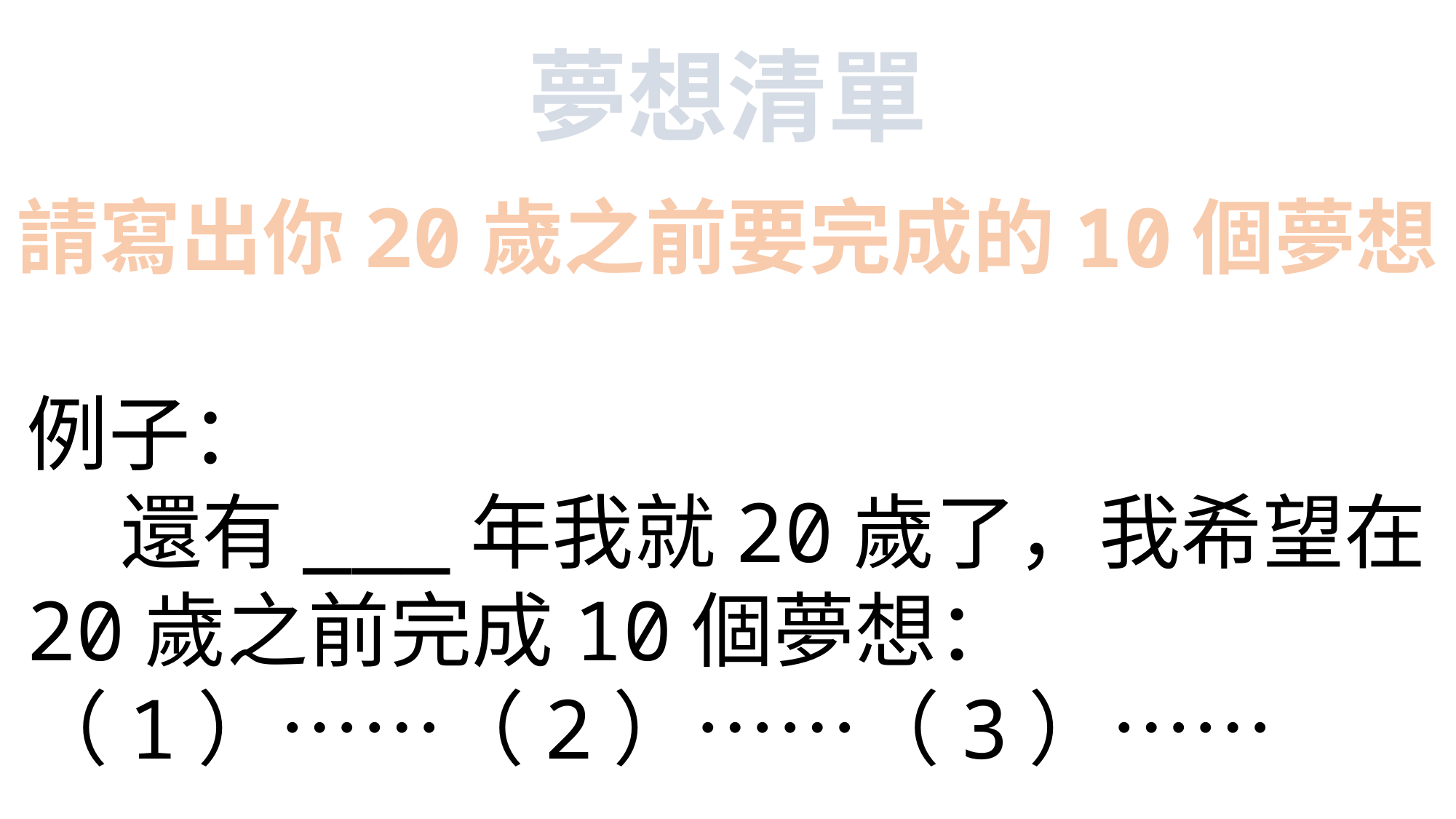

夢想清單

例子：
    還有___年我就20歲了，我希望在20歲之前完成10個夢想：
（1）……（2）……（3）……
請寫出你20歲之前要完成的10個夢想